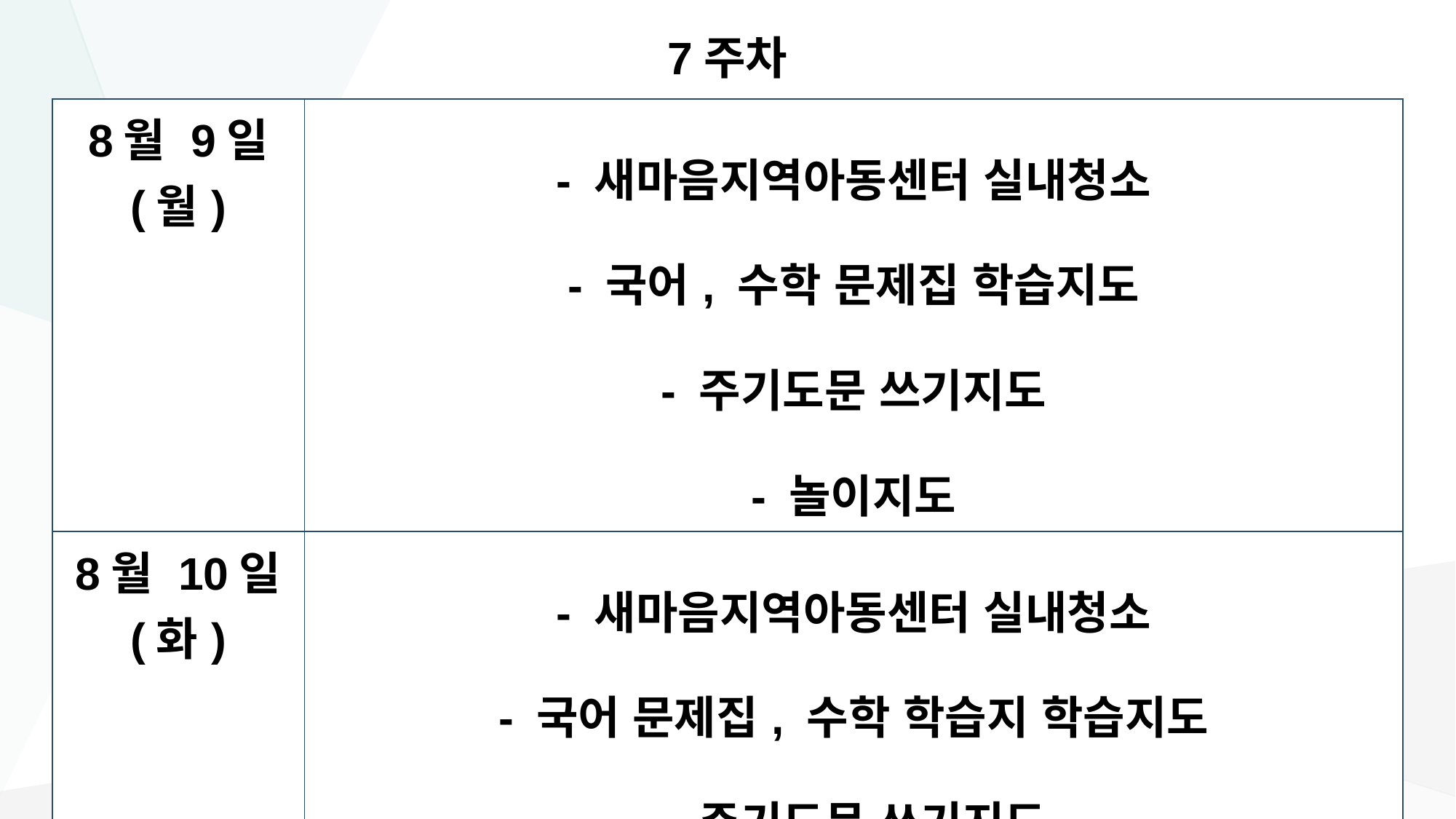

# 7주차
| 8월 9일 (월) | - 새마음지역아동센터 실내청소 - 국어, 수학 문제집 학습지도 - 주기도문 쓰기지도 - 놀이지도 |
| --- | --- |
| 8월 10일 (화) | - 새마음지역아동센터 실내청소 - 국어 문제집, 수학 학습지 학습지도 - 주기도문 쓰기지도 - 놀이지도 |